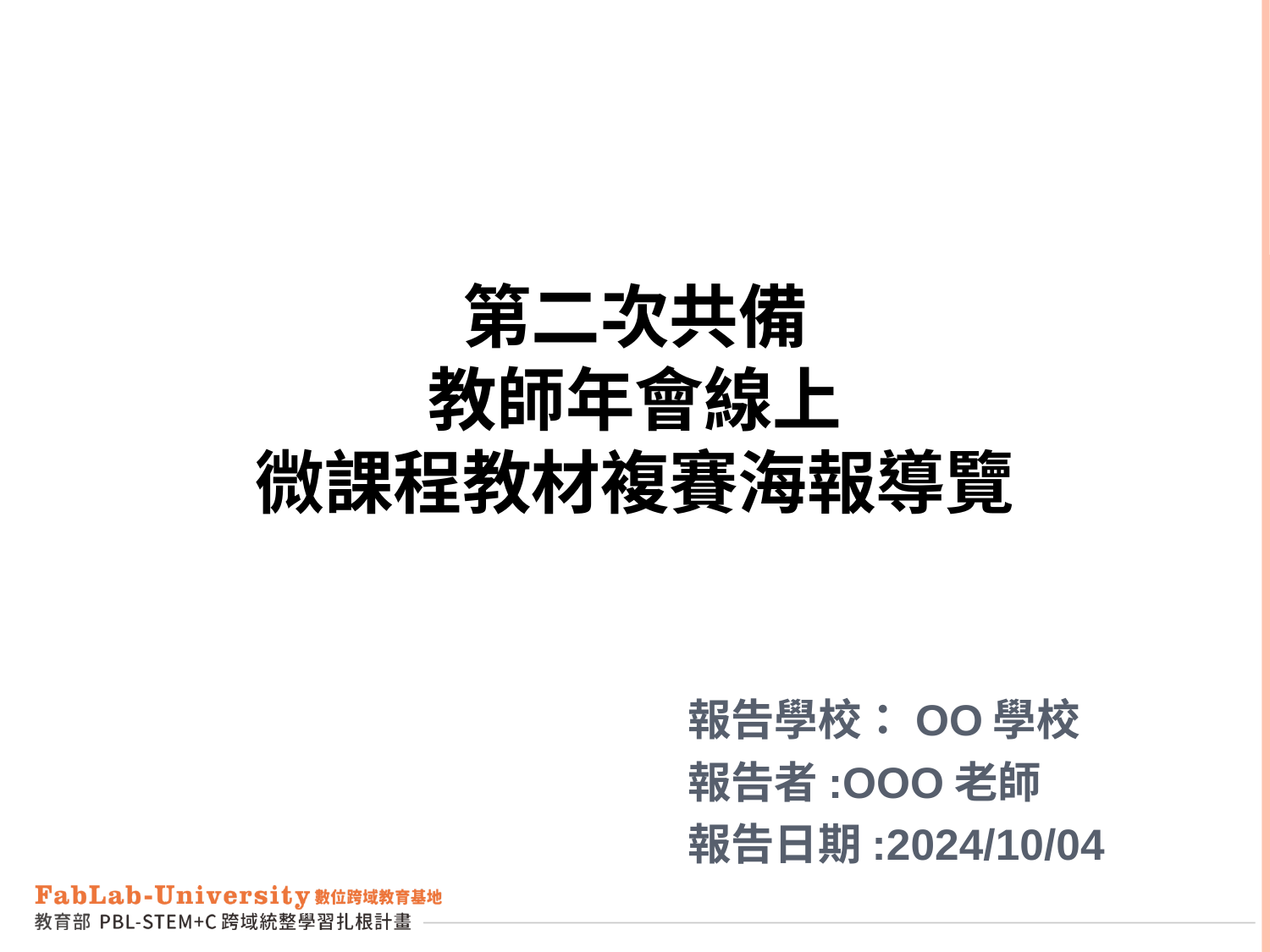

# 第二次共備 教師年會線上 微課程教材複賽海報導覽
報告學校：OO學校
報告者:OOO老師
報告日期:2024/10/04